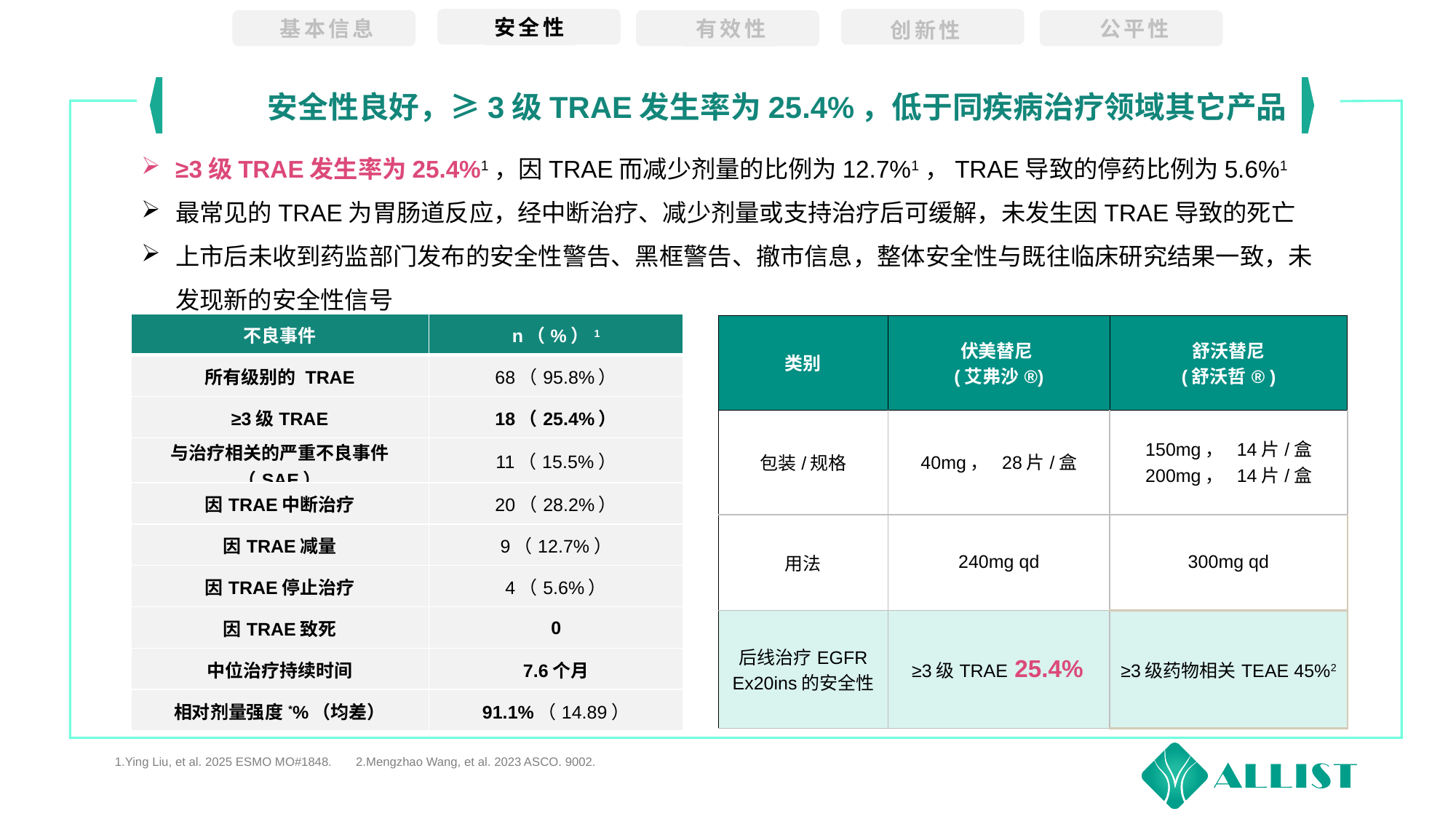

安全性

基本信息
有效性
公平性
创新性

安全性良好，≥3级TRAE发生率为25.4%，低于同疾病治疗领域其它产品

≥3级TRAE发生率为25.4%1，因TRAE而减少剂量的比例为12.7%1，TRAE导致的停药比例为5.6%1
最常见的TRAE为胃肠道反应，经中断治疗、减少剂量或支持治疗后可缓解，未发生因TRAE导致的死亡
上市后未收到药监部门发布的安全性警告、黑框警告、撤市信息，整体安全性与既往临床研究结果一致，未发现新的安全性信号
| 不良事件 | n（%）1 |
| --- | --- |
| 所有级别的 TRAE | 68（95.8%） |
| ≥3级TRAE | 18（25.4%） |
| 与治疗相关的严重不良事件（SAE） | 11（15.5%） |
| 因TRAE中断治疗 | 20（28.2%） |
| 因TRAE减量 | 9（12.7%） |
| 因TRAE停止治疗 | 4（5.6%） |
| 因TRAE致死 | 0 |
| 中位治疗持续时间 | 7.6个月 |
| 相对剂量强度\*%（均差） | 91.1%（14.89） |
| 类别 | 伏美替尼 (艾弗沙®) | 舒沃替尼 (舒沃哲® ) |
| --- | --- | --- |
| 包装/规格 | 40mg， 28片/盒 | 150mg， 14片/盒 200mg， 14片/盒 |
| 用法 | 240mg qd | 300mg qd |
| 后线治疗EGFR Ex20ins的安全性 | ≥3级TRAE 25.4% | ≥3级药物相关TEAE 45%2 |
伏美替尼240mg用于经治EGFR Ex20ins突变NSCLC安全性良好
1.Ying Liu, et al. 2025 ESMO MO#1848.       2.Mengzhao Wang, et al. 2023 ASCO. 9002.